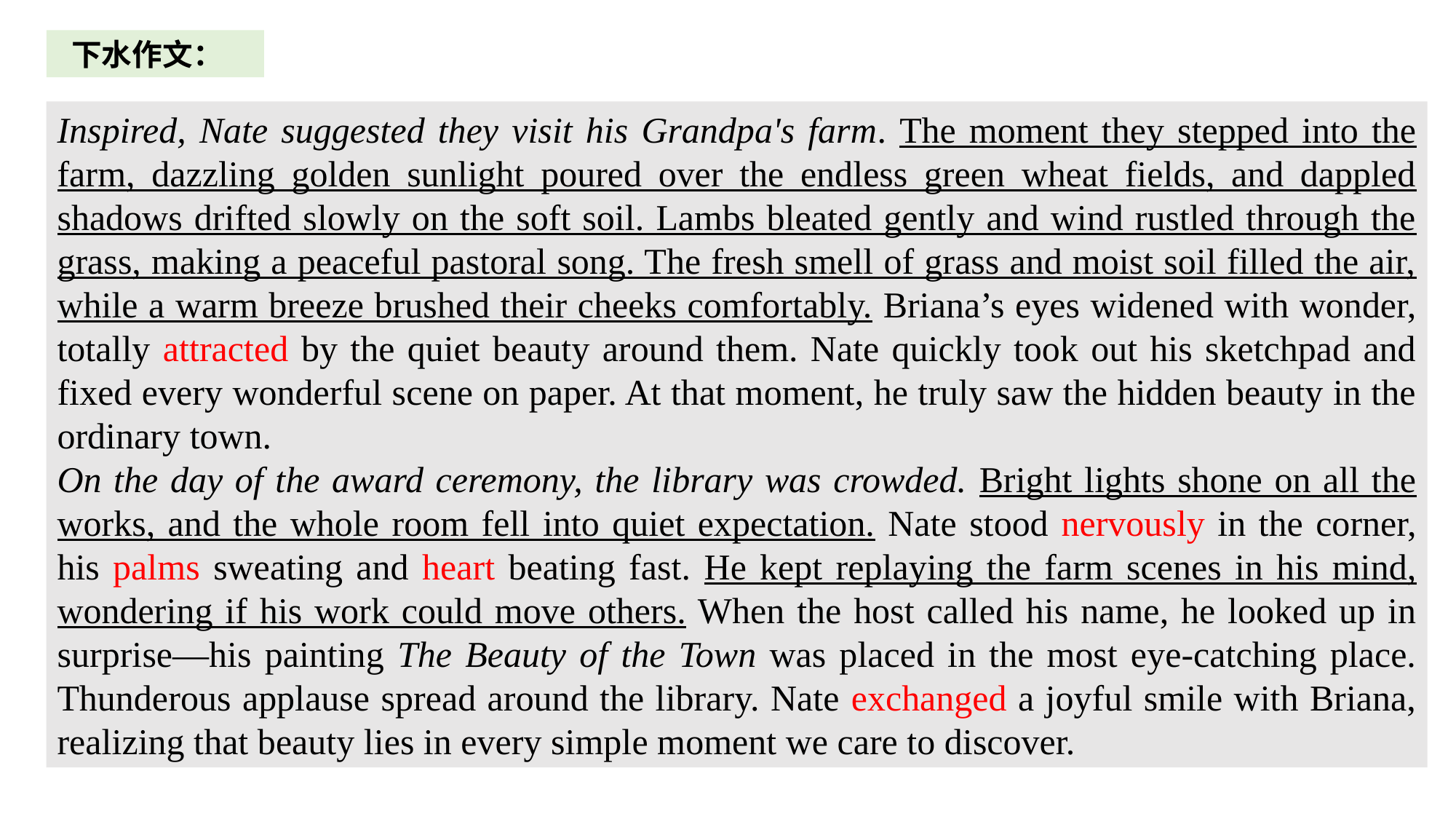

下水作文：
Inspired, Nate suggested they visit his Grandpa's farm. The moment they stepped into the farm, dazzling golden sunlight poured over the endless green wheat fields, and dappled shadows drifted slowly on the soft soil. Lambs bleated gently and wind rustled through the grass, making a peaceful pastoral song. The fresh smell of grass and moist soil filled the air, while a warm breeze brushed their cheeks comfortably. Briana’s eyes widened with wonder, totally attracted by the quiet beauty around them. Nate quickly took out his sketchpad and fixed every wonderful scene on paper. At that moment, he truly saw the hidden beauty in the ordinary town.
On the day of the award ceremony, the library was crowded. Bright lights shone on all the works, and the whole room fell into quiet expectation. Nate stood nervously in the corner, his palms sweating and heart beating fast. He kept replaying the farm scenes in his mind, wondering if his work could move others. When the host called his name, he looked up in surprise—his painting The Beauty of the Town was placed in the most eye-catching place. Thunderous applause spread around the library. Nate exchanged a joyful smile with Briana, realizing that beauty lies in every simple moment we care to discover.